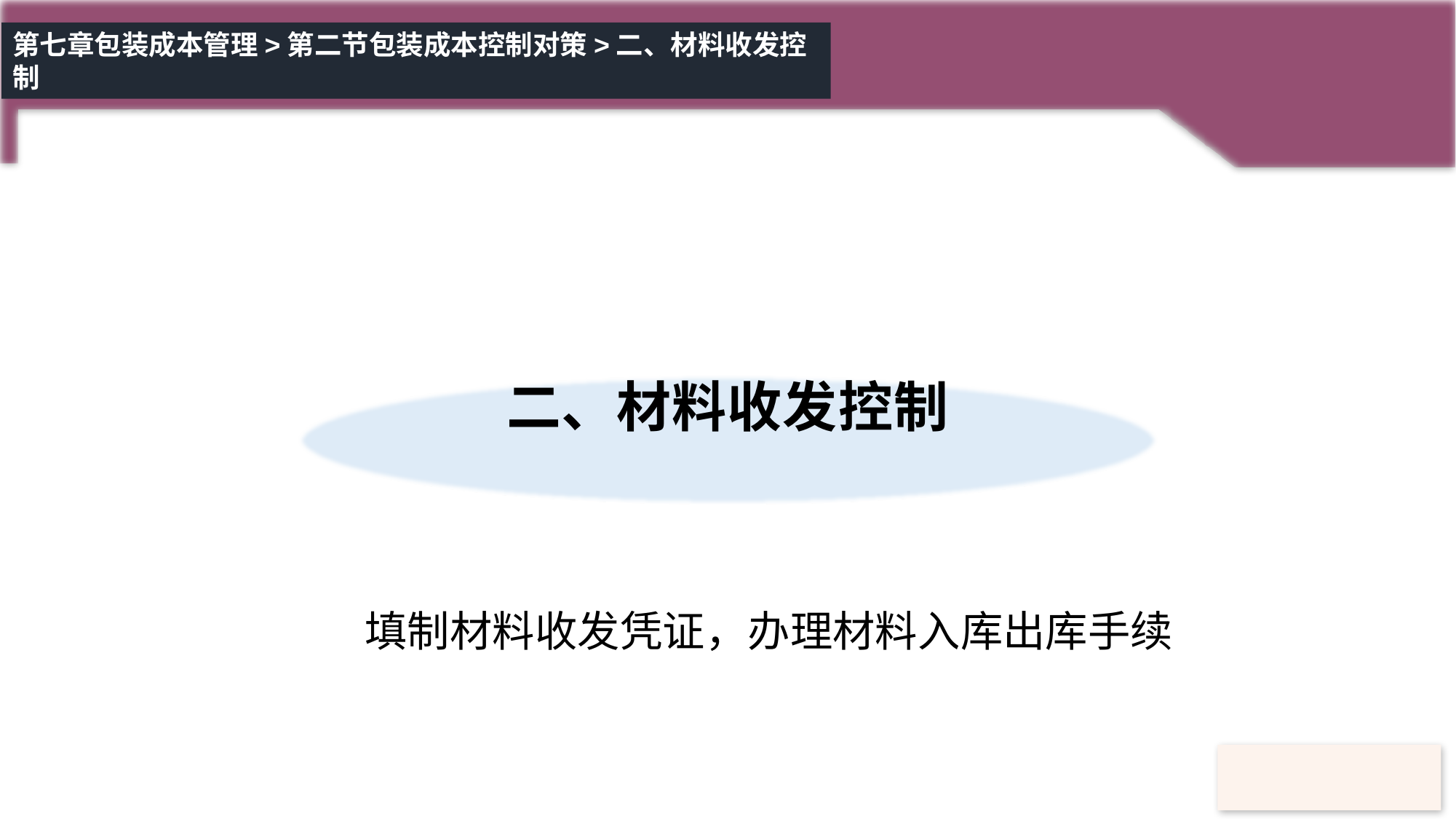

第七章包装成本管理>第二节包装成本控制对策>二、材料收发控制
# 二、材料收发控制
填制材料收发凭证，办理材料入库出库手续